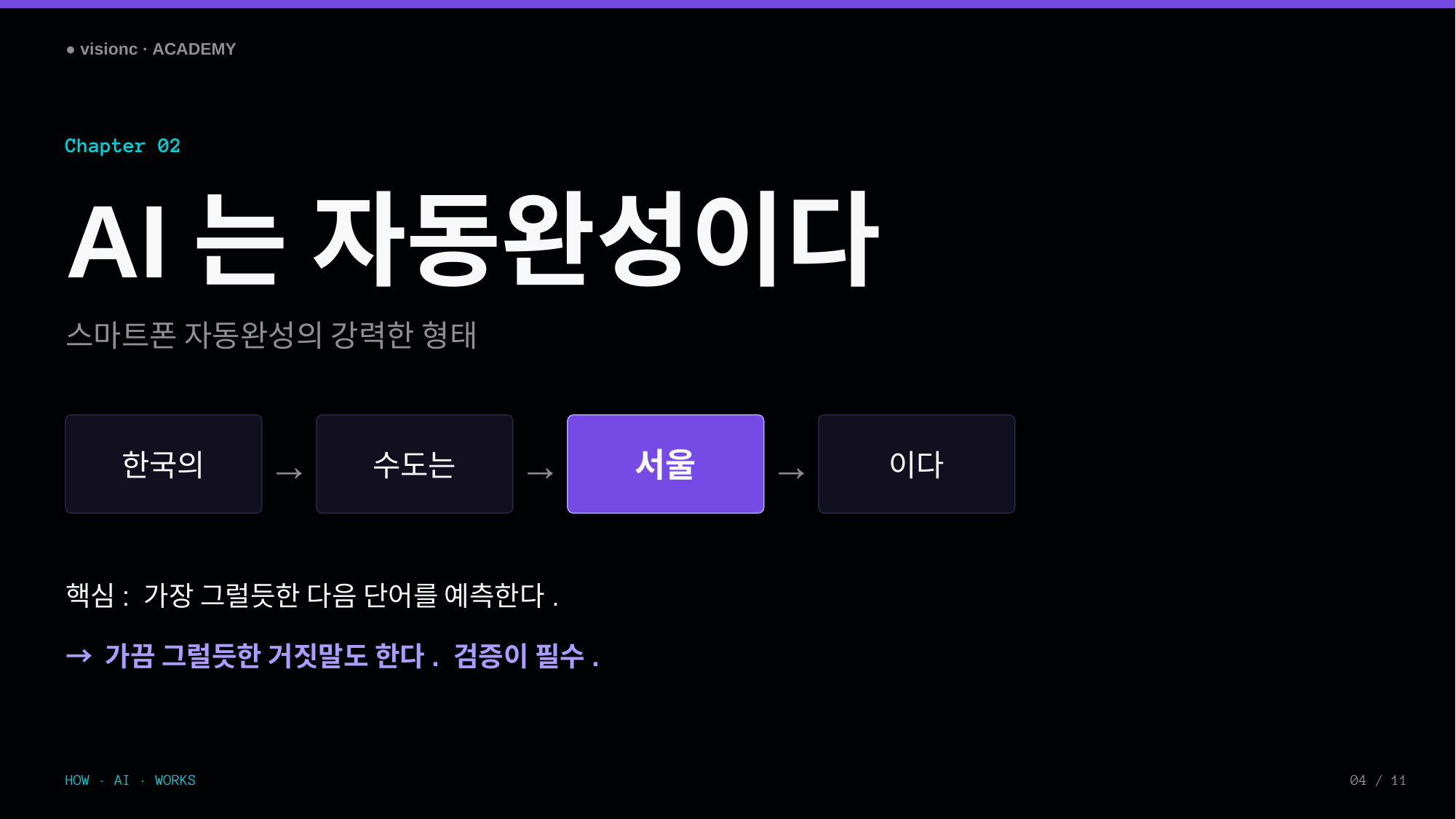

● visionc · ACADEMY
Chapter 02
AI는 자동완성이다
스마트폰 자동완성의 강력한 형태

한국의
→

수도는
→

서울
→

이다
핵심: 가장 그럴듯한 다음 단어를 예측한다.
→ 가끔 그럴듯한 거짓말도 한다. 검증이 필수.
HOW · AI · WORKS
04 / 11